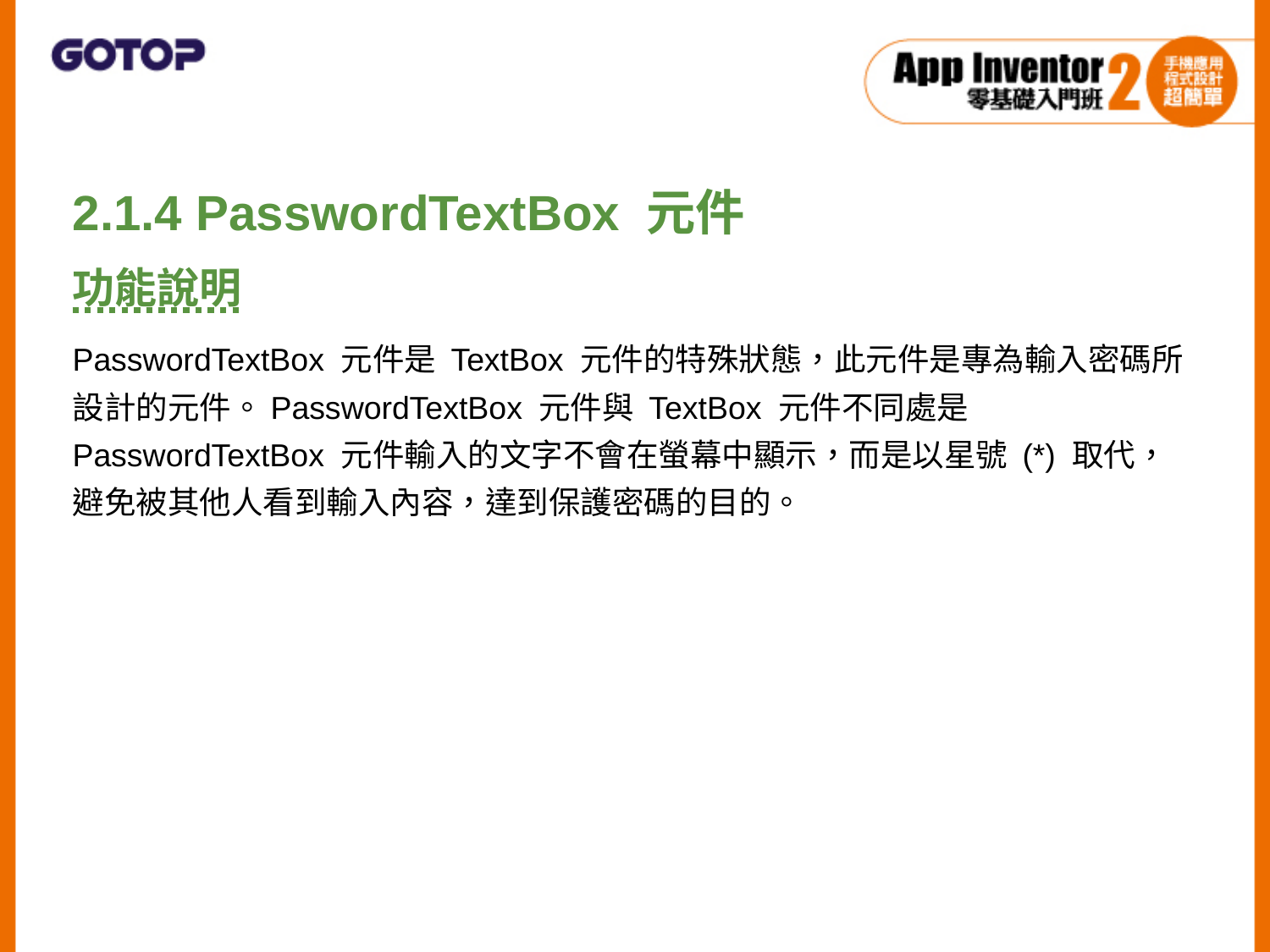

2.1.4 PasswordTextBox 元件
功能說明
PasswordTextBox 元件是 TextBox 元件的特殊狀態，此元件是專為輸入密碼所設計的元件。PasswordTextBox 元件與 TextBox 元件不同處是 PasswordTextBox 元件輸入的文字不會在螢幕中顯示，而是以星號 (*) 取代，避免被其他人看到輸入內容，達到保護密碼的目的。